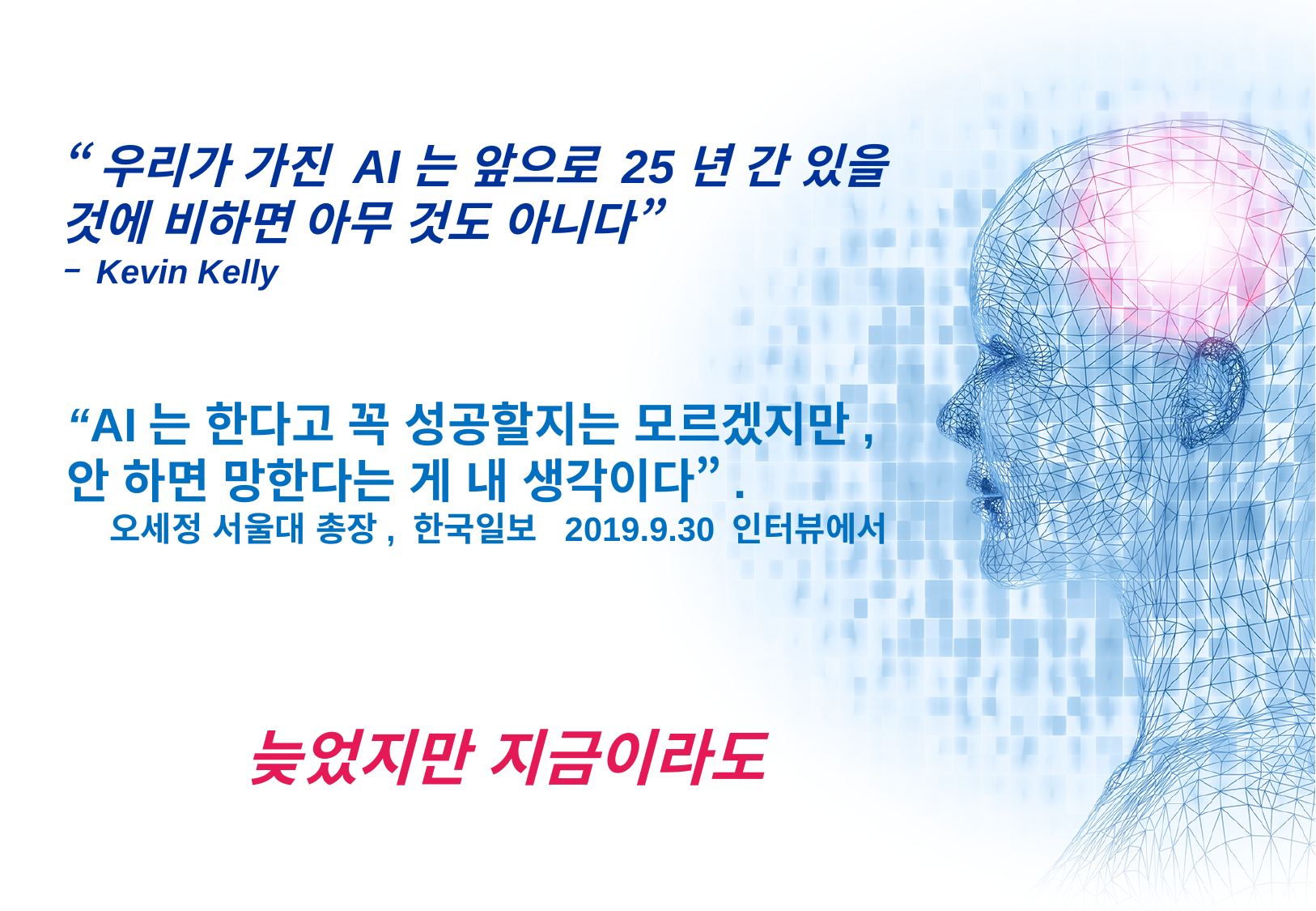

# “우리가 가진 AI는 앞으로 25년 간 있을 것에 비하면 아무 것도 아니다” – Kevin Kelly
“AI는 한다고 꼭 성공할지는 모르겠지만, 안 하면 망한다는 게 내 생각이다”.
오세정 서울대 총장, 한국일보  2019.9.30 인터뷰에서
늦었지만 지금이라도